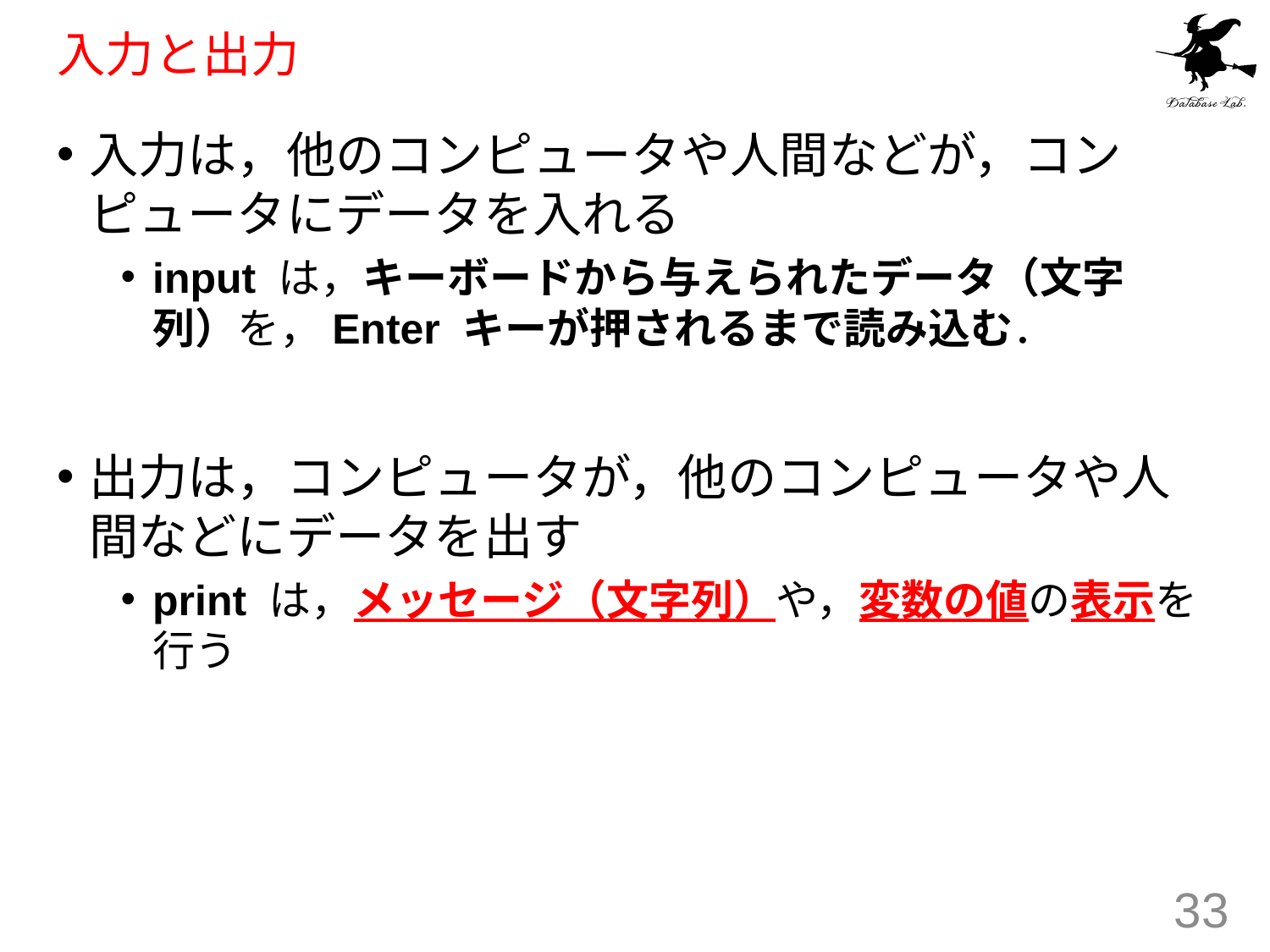

# 入力と出力
入力は，他のコンピュータや人間などが，コンピュータにデータを入れる
input は，キーボードから与えられたデータ（文字列）を，Enter キーが押されるまで読み込む．

出力は，コンピュータが，他のコンピュータや人間などにデータを出す
print は，メッセージ（文字列）や，変数の値の表示を行う

33